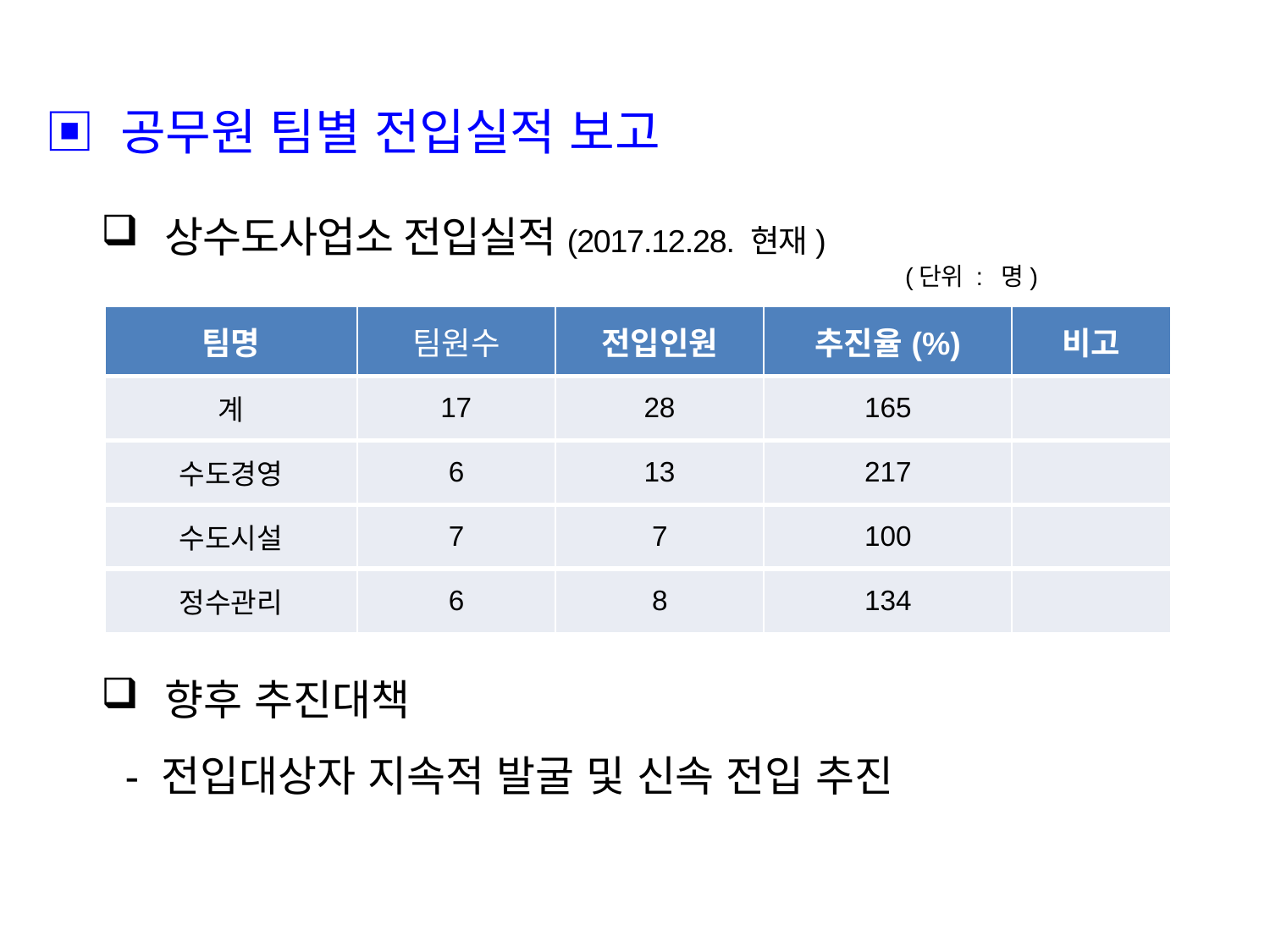

▣ 공무원 팀별 전입실적 보고
상수도사업소 전입실적(2017.12.28. 현재)
                                                                                                                                    (단위 :  명)

| 팀명 | 팀원수 | 전입인원 | 추진율(%) | 비고 |
| --- | --- | --- | --- | --- |
| 계 | 17 | 28 | 165 |  |
| 수도경영 | 6 | 13 | 217 |  |
| 수도시설 | 7 | 7 | 100 |  |
| 정수관리 | 6 | 8 | 134 |  |

향후 추진대책
  - 전입대상자 지속적 발굴 및 신속 전입 추진